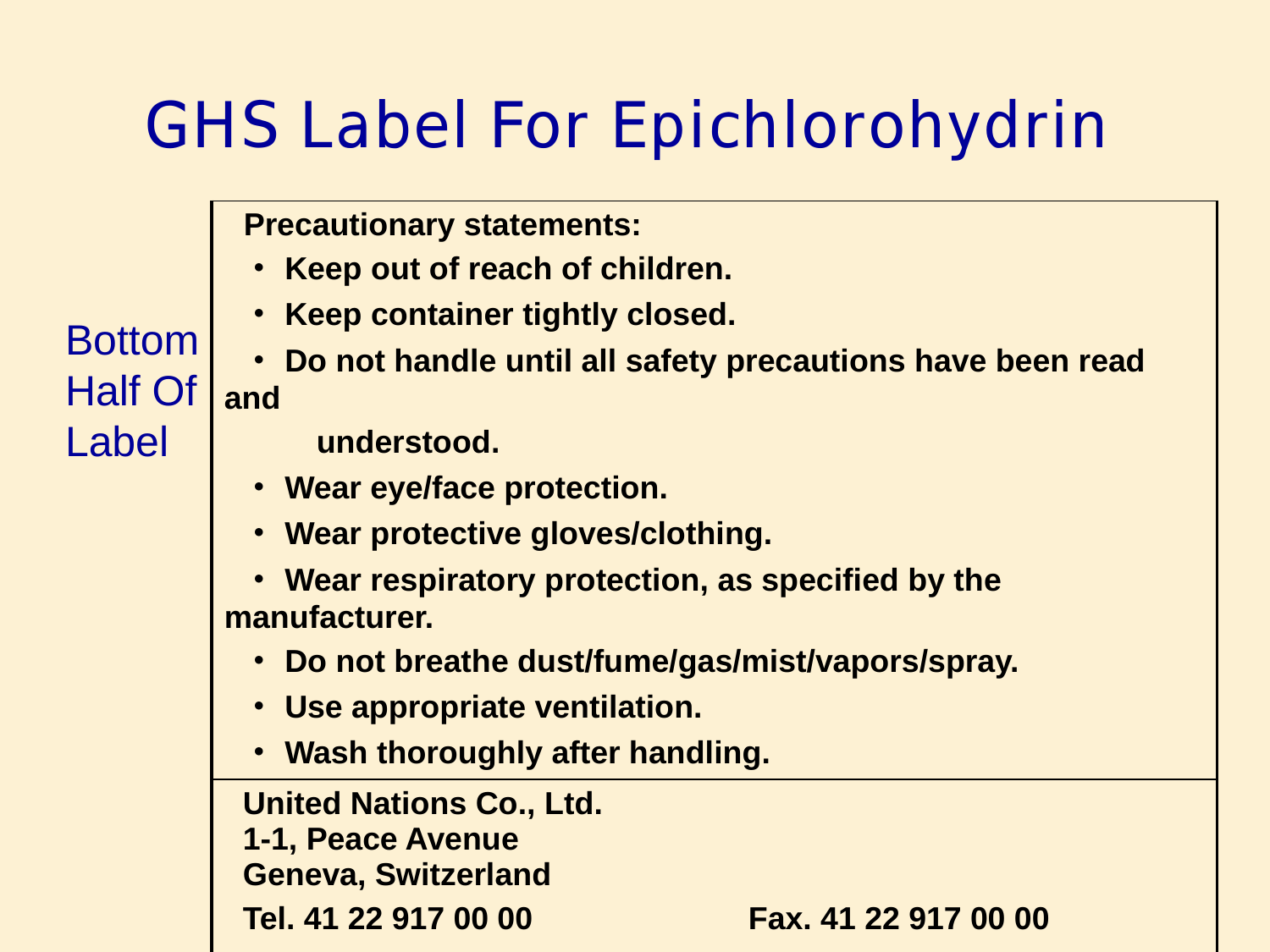

# GHS Label For Epichlorohydrin
| Precautionary statements: ・Keep out of reach of children. ・Keep container tightly closed. ・Do not handle until all safety precautions have been read and 　　understood. ・Wear eye/face protection. ・Wear protective gloves/clothing. ・Wear respiratory protection, as specified by the manufacturer. ・Do not breathe dust/fume/gas/mist/vapors/spray. ・Use appropriate ventilation. ・Wash thoroughly after handling. |
| --- |
| United Nations Co., Ltd. 1-1, Peace Avenue Geneva, Switzerland Tel. 41 22 917 00 00 　　　　　　Fax. 41 22 917 00 00 |
Bottom Half Of Label